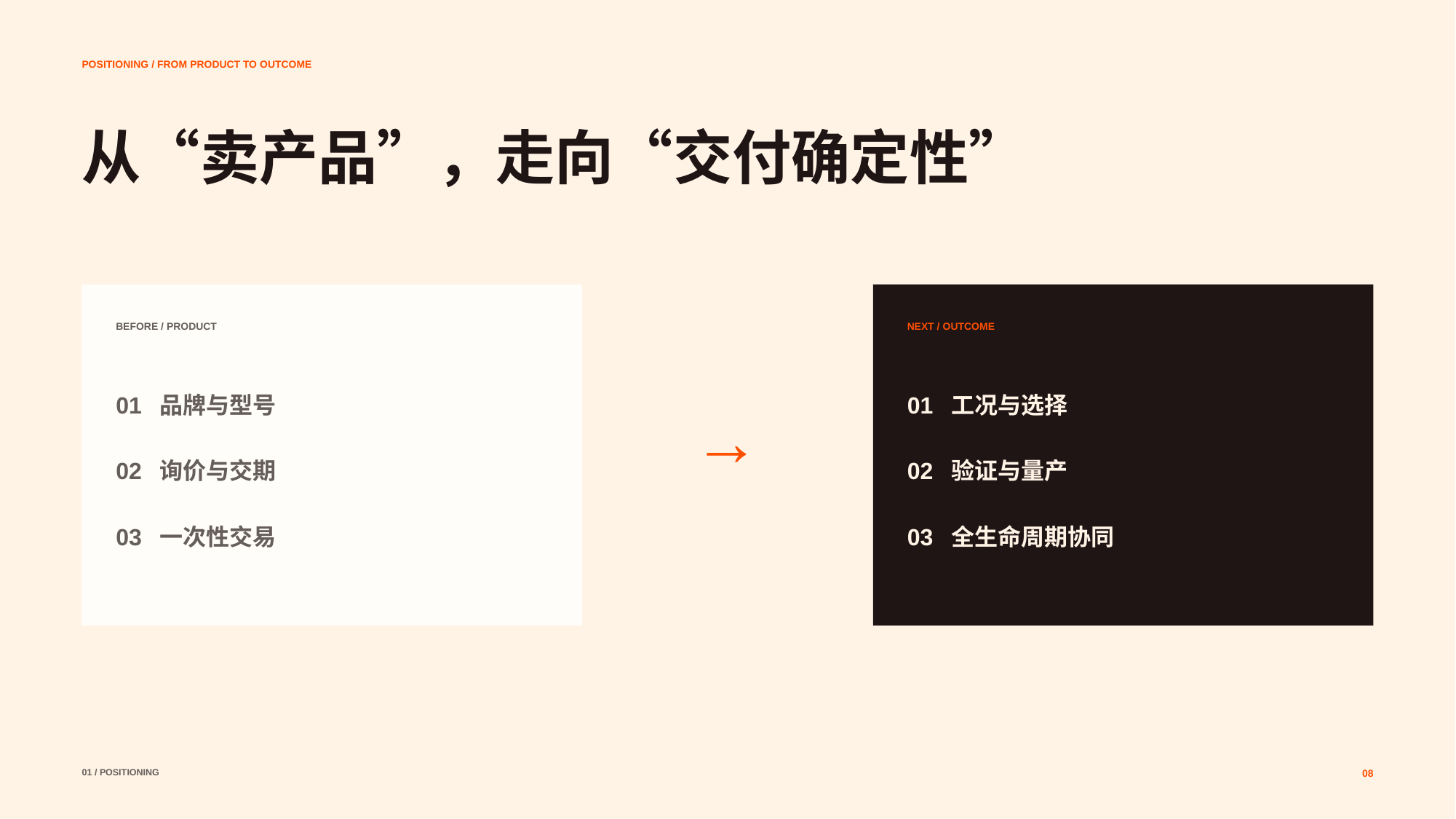

POSITIONING / FROM PRODUCT TO OUTCOME
从“卖产品”，走向“交付确定性”

BEFORE / PRODUCT
NEXT / OUTCOME
01  品牌与型号
01  工况与选择
→
02  询价与交期
02  验证与量产
03  一次性交易
03  全生命周期协同
01 / POSITIONING
08